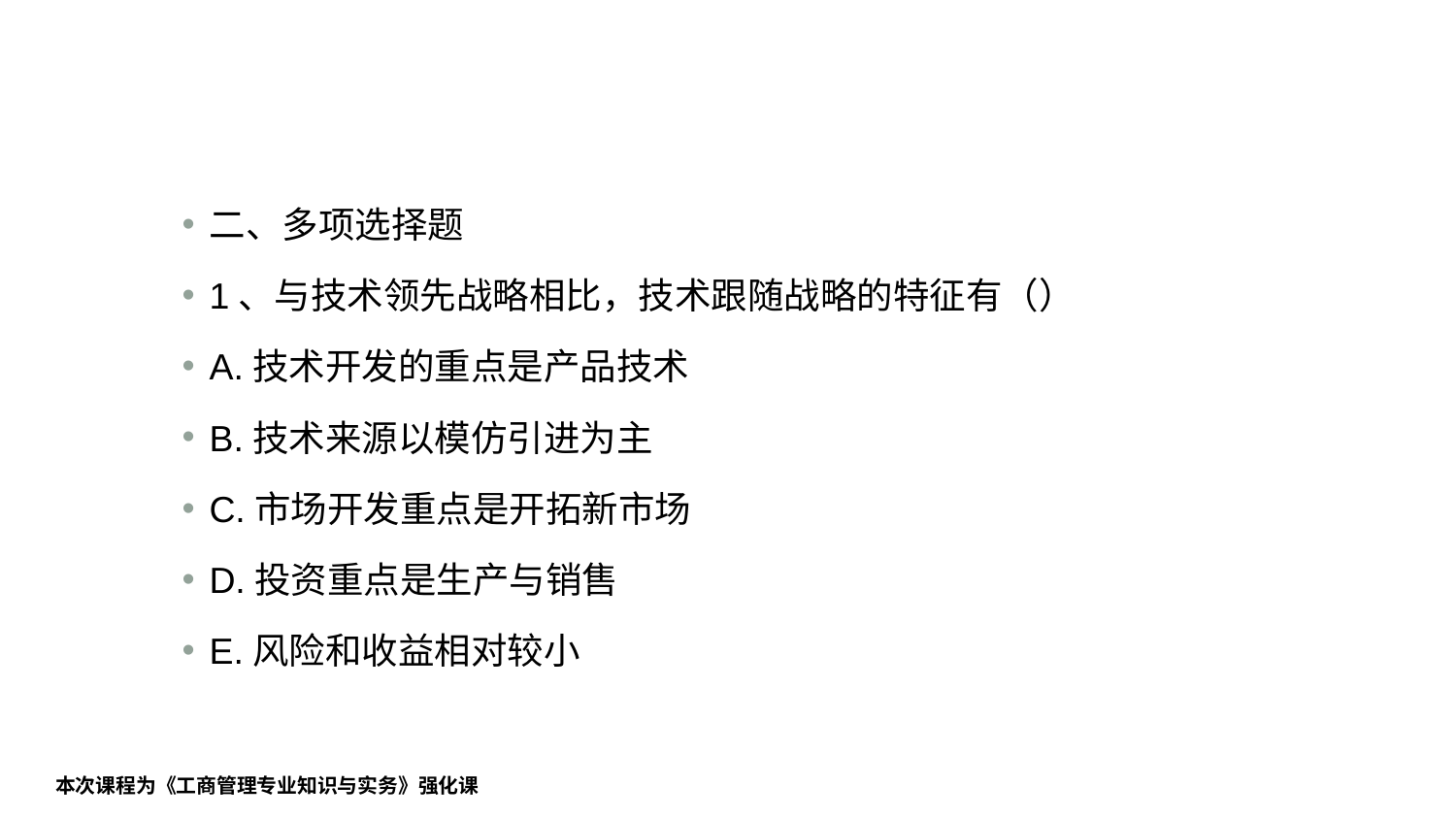

#
二、多项选择题
1、与技术领先战略相比，技术跟随战略的特征有（）
A.技术开发的重点是产品技术
B.技术来源以模仿引进为主
C.市场开发重点是开拓新市场
D.投资重点是生产与销售
E.风险和收益相对较小